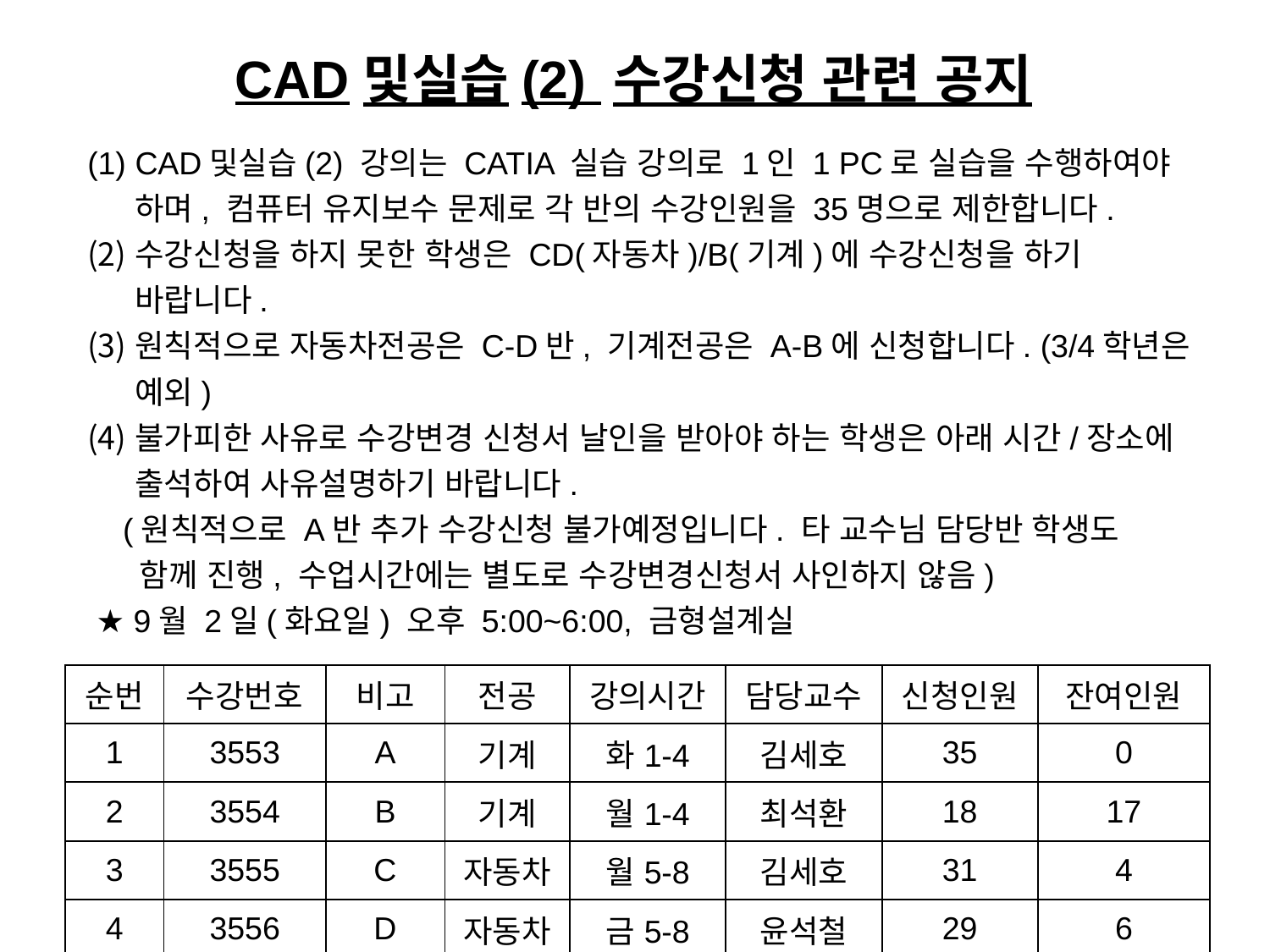

CAD및실습(2) 수강신청 관련 공지
CAD및실습(2) 강의는 CATIA 실습 강의로 1인 1 PC로 실습을 수행하여야 하며, 컴퓨터 유지보수 문제로 각 반의 수강인원을 35명으로 제한합니다.
수강신청을 하지 못한 학생은 CD(자동차)/B(기계)에 수강신청을 하기 바랍니다.
원칙적으로 자동차전공은 C-D반, 기계전공은 A-B에 신청합니다. (3/4학년은 예외)
불가피한 사유로 수강변경 신청서 날인을 받아야 하는 학생은 아래 시간/장소에 출석하여 사유설명하기 바랍니다.
    (원칙적으로 A반 추가 수강신청 불가예정입니다. 타 교수님 담당반 학생도
     함께 진행, 수업시간에는 별도로 수강변경신청서 사인하지 않음)
 ★ 9월 2일(화요일) 오후 5:00~6:00, 금형설계실
| 순번 | 수강번호 | 비고 | 전공 | 강의시간 | 담당교수 | 신청인원 | 잔여인원 |
| --- | --- | --- | --- | --- | --- | --- | --- |
| 1 | 3553 | A | 기계 | 화1-4 | 김세호 | 35 | 0 |
| 2 | 3554 | B | 기계 | 월1-4 | 최석환 | 18 | 17 |
| 3 | 3555 | C | 자동차 | 월5-8 | 김세호 | 31 | 4 |
| 4 | 3556 | D | 자동차 | 금5-8 | 윤석철 | 29 | 6 |